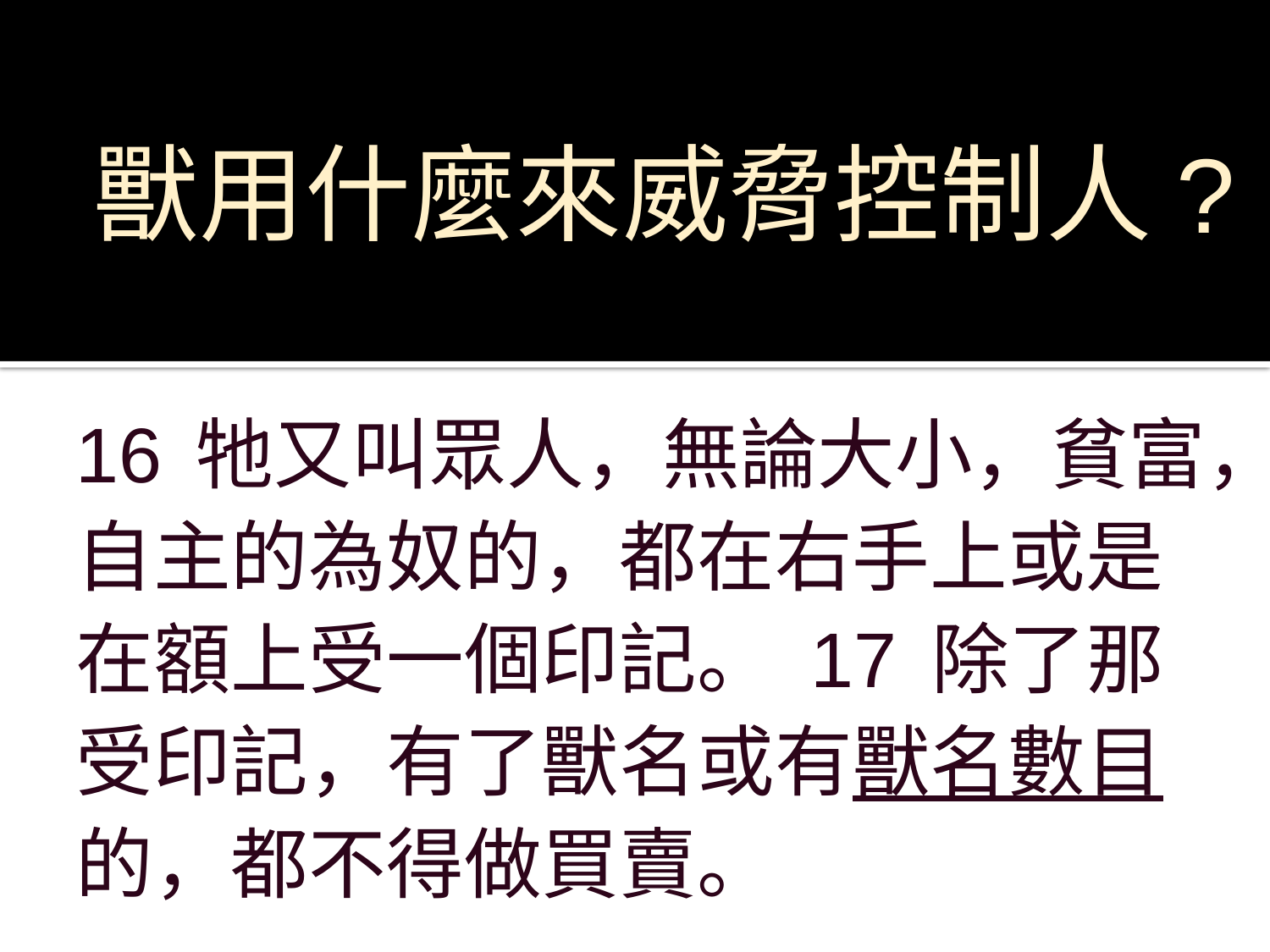

# 獸用什麼來威脅控制人?
16 牠又叫眾人，無論大小，貧富，自主的為奴的，都在右手上或是在額上受一個印記。 17 除了那受印記，有了獸名或有獸名數目的，都不得做買賣。